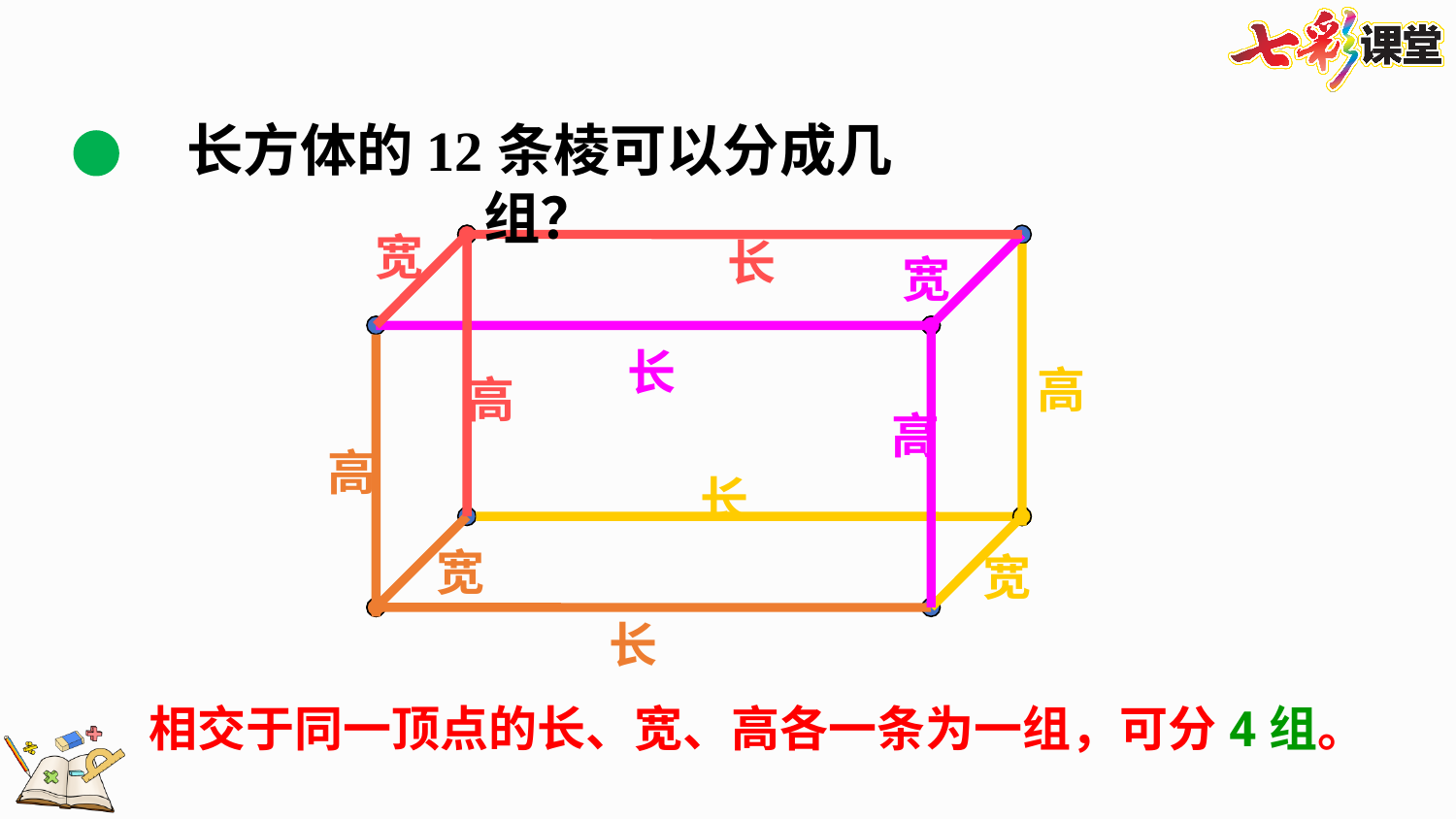

长方体的12条棱可以分成几组？

宽

长

宽

长
高
高
高
高
长

宽
宽

长
相交于同一顶点的长、宽、高各一条为一组，可分4组。